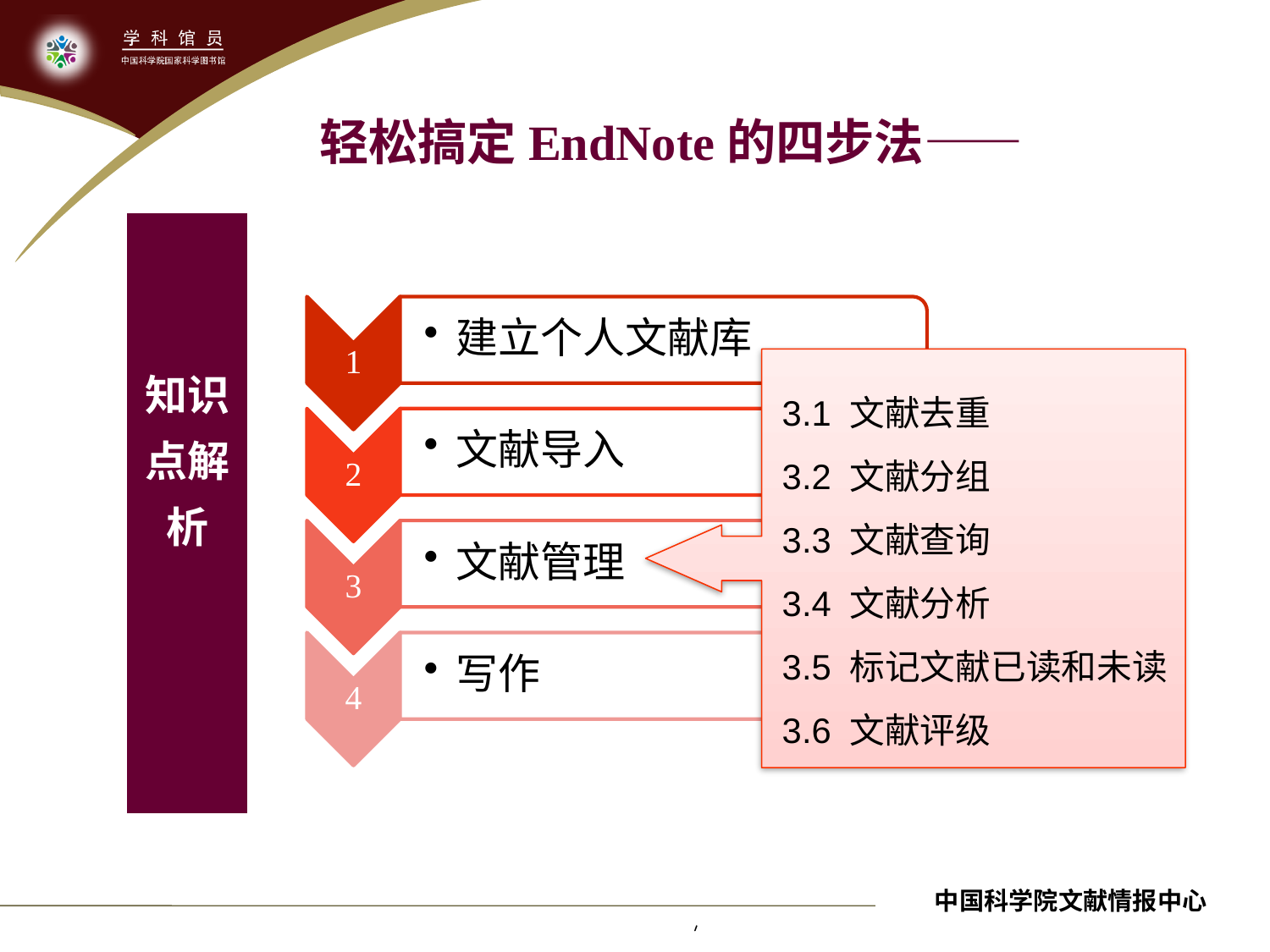

轻松搞定EndNote的四步法——

知识点解析
1
建立个人文献库
2
文献导入
3
文献管理
4
写作

3.1 文献去重
3.2 文献分组
3.3 文献查询
3.4 文献分析
3.5 标记文献已读和未读
3.6 文献评级
中国科学院文献情报中心